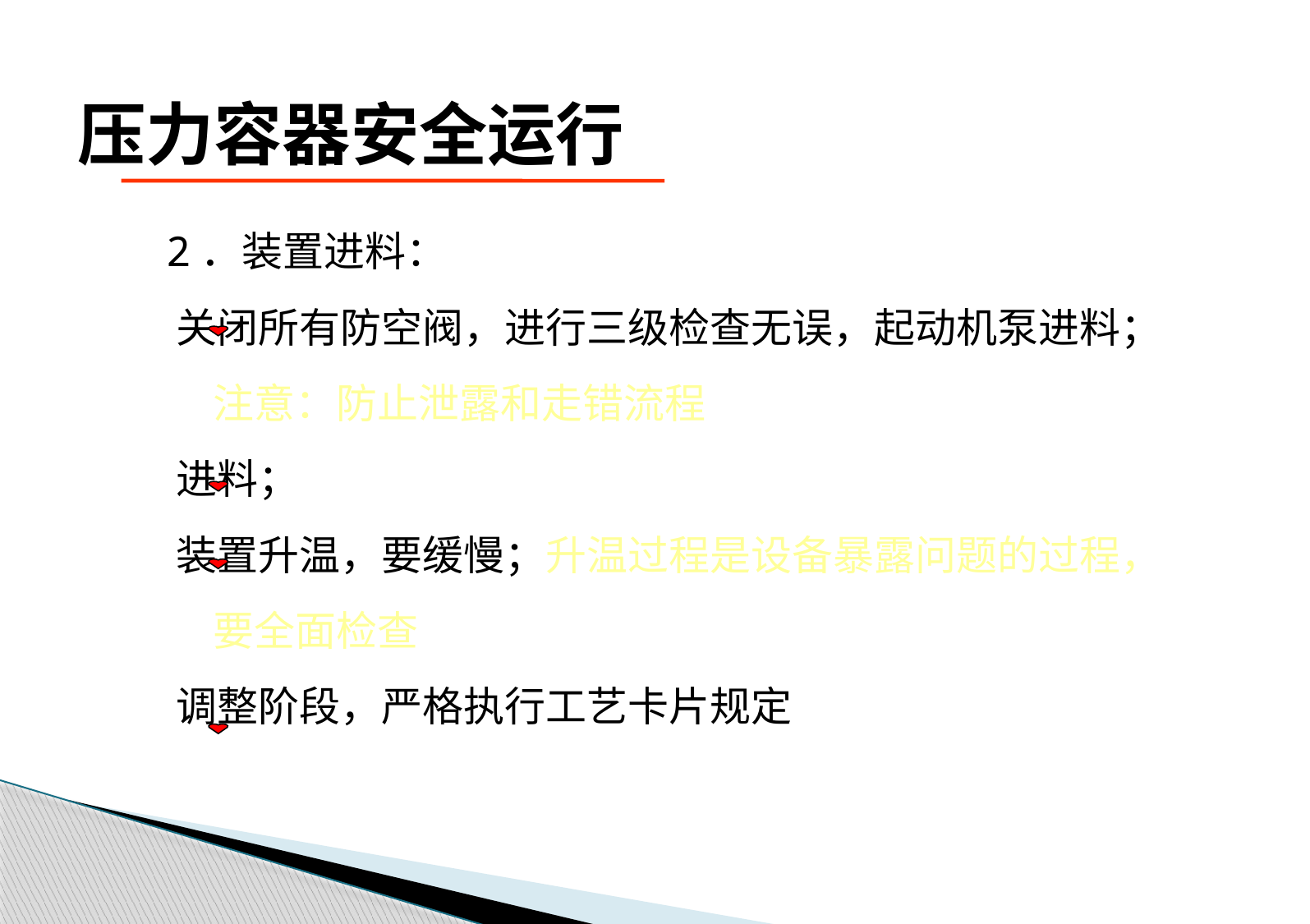

# 压力容器安全运行

   2．装置进料：
        关闭所有防空阀，进行三级检查无误，起动机泵进料；
            注意：防止泄露和走错流程
        进料；
        装置升温，要缓慢；升温过程是设备暴露问题的过程，
            要全面检查
        调整阶段，严格执行工艺卡片规定